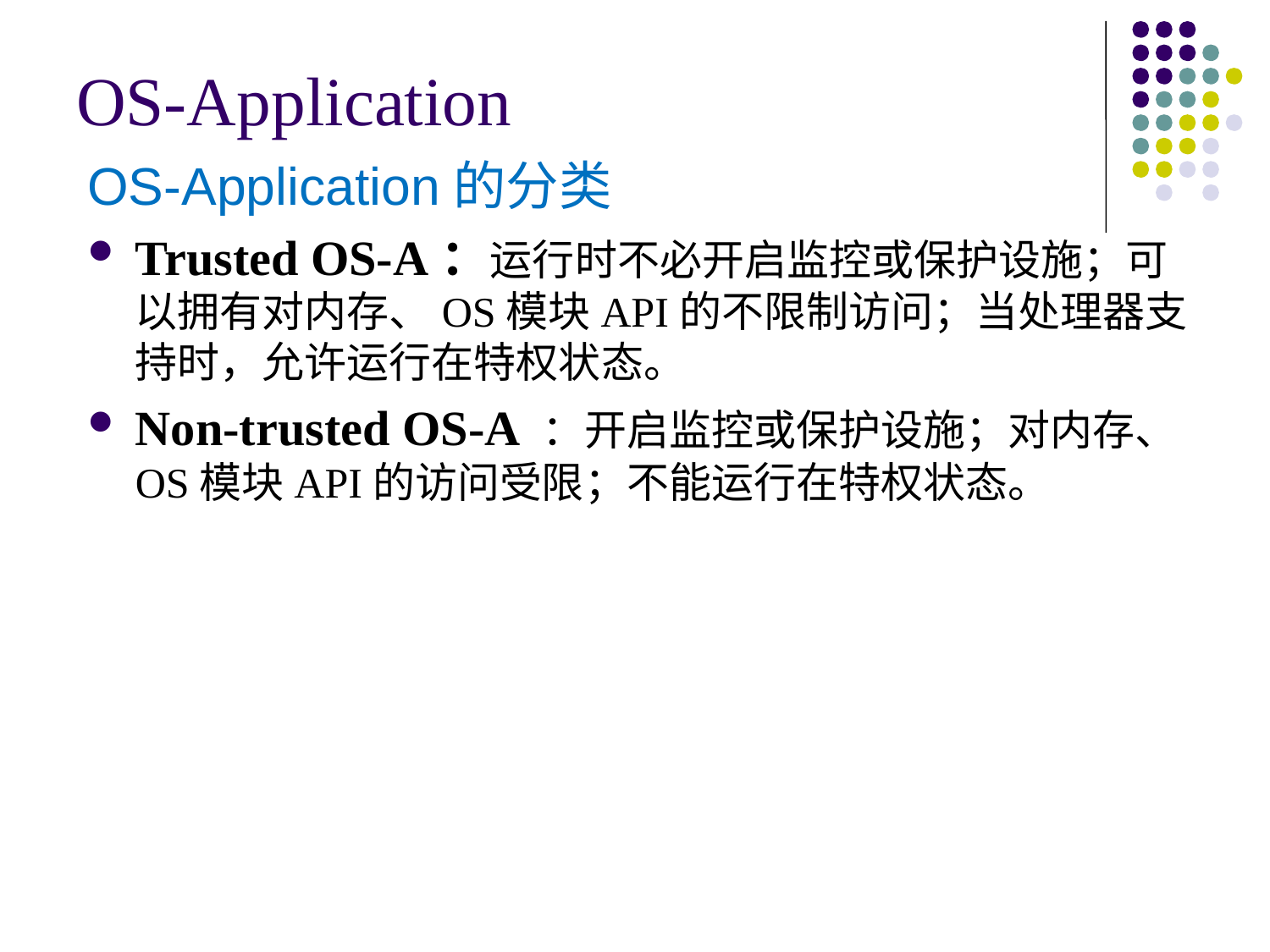

# OS-Application
OS-Application的分类
Trusted OS-A：运行时不必开启监控或保护设施；可以拥有对内存、OS模块API的不限制访问；当处理器支持时，允许运行在特权状态。
Non-trusted OS-A ：开启监控或保护设施；对内存、OS模块API的访问受限；不能运行在特权状态。